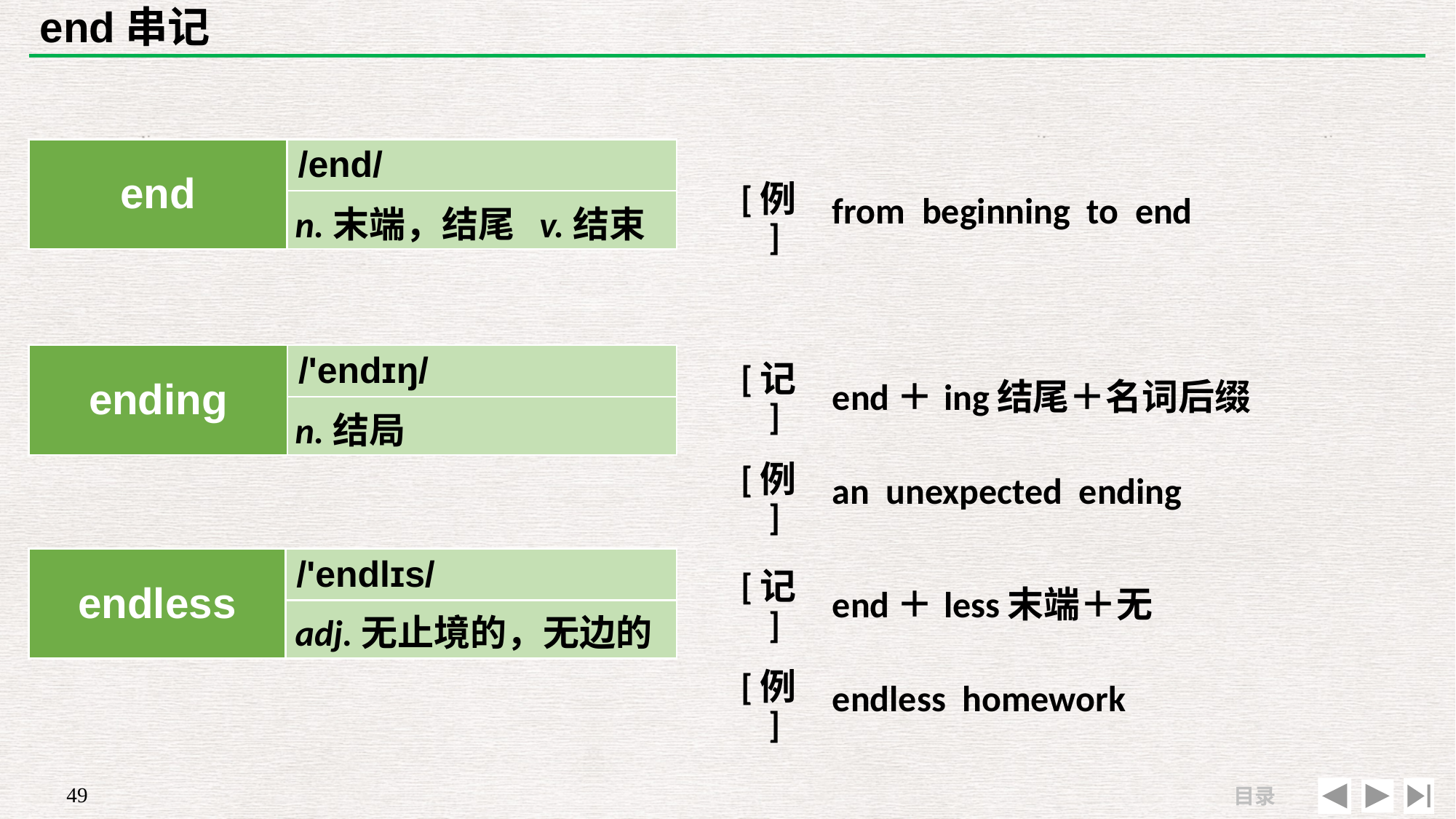

# end串记

| end | /end/ |
| --- | --- |
|  |  |
| [例] | from beginning to end |
| --- | --- |
|  |  |
n.末端，结尾  v.结束
| [记] | end＋ing结尾＋名词后缀 |
| --- | --- |
| [例] | an unexpected ending |
| ending | /'endɪŋ/ |
| --- | --- |
|  |  |
n.结局
| endless | /'endlɪs/ |
| --- | --- |
|  |  |
| [记] | end＋less末端＋无 |
| --- | --- |
| [例] | endless homework |
adj.无止境的，无边的